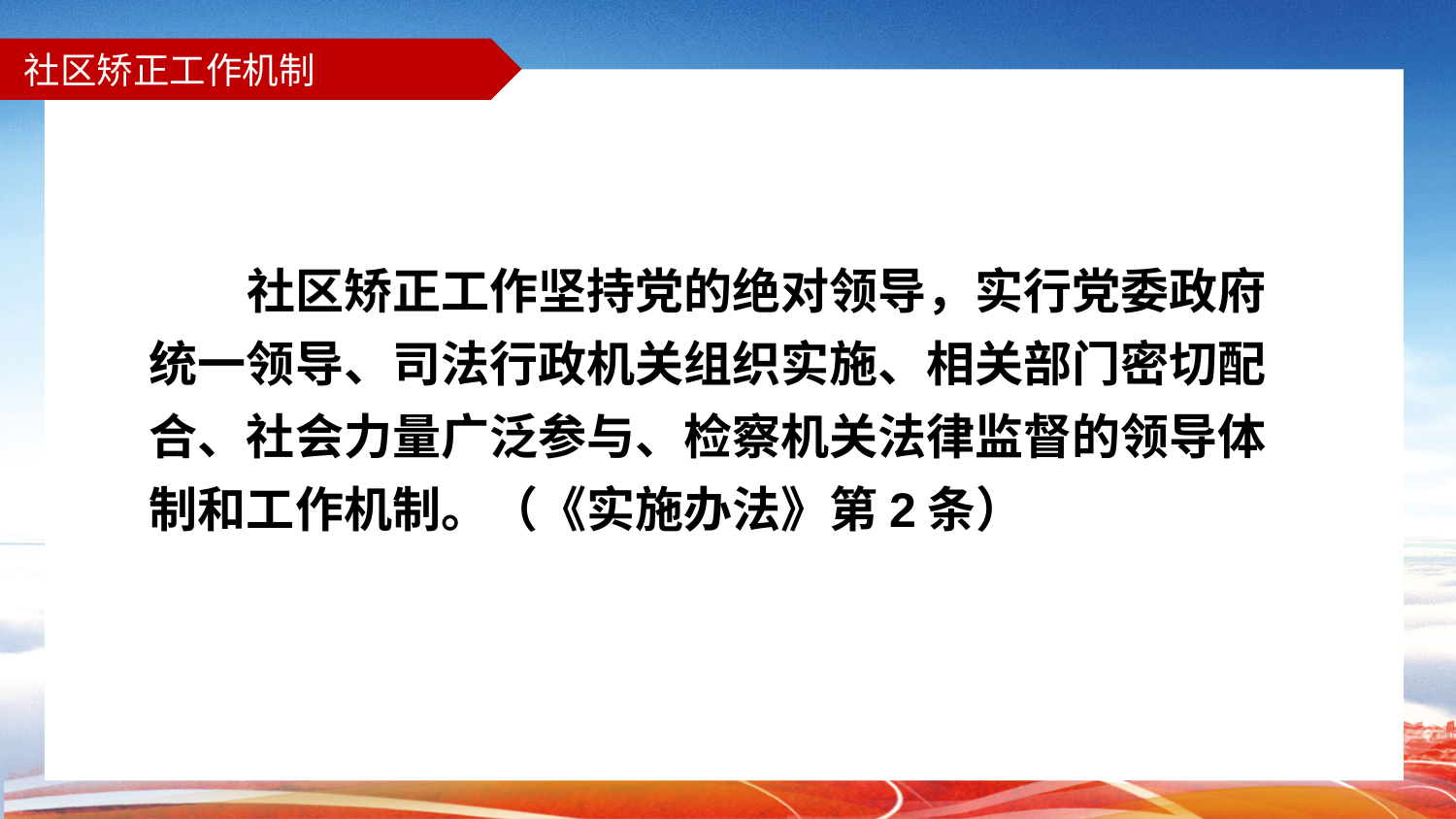

# 社区矫正工作机制
               社区矫正工作坚持党的绝对领导，实行党委政府统一领导、司法行政机关组织实施、相关部门密切配合、社会力量广泛参与、检察机关法律监督的领导体制和工作机制。（《实施办法》第2条）